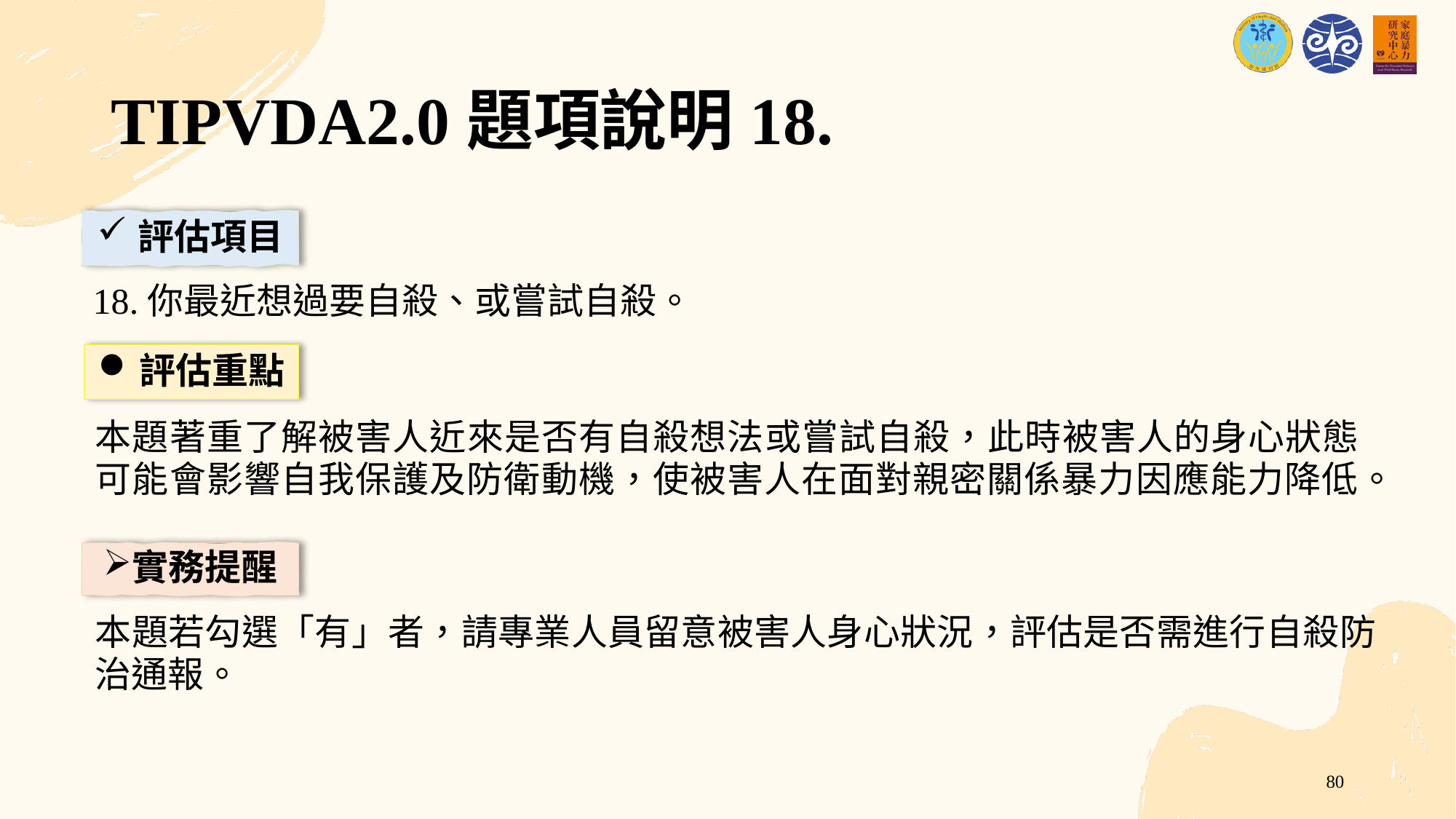

# TIPVDA2.0題項說明18.
評估項目
18.你最近想過要自殺、或嘗試自殺。
評估重點
本題著重了解被害人近來是否有自殺想法或嘗試自殺，此時被害人的身心狀態可能會影響自我保護及防衛動機，使被害人在面對親密關係暴力因應能力降低。
實務提醒
本題若勾選「有」者，請專業人員留意被害人身心狀況，評估是否需進行自殺防治通報。
80